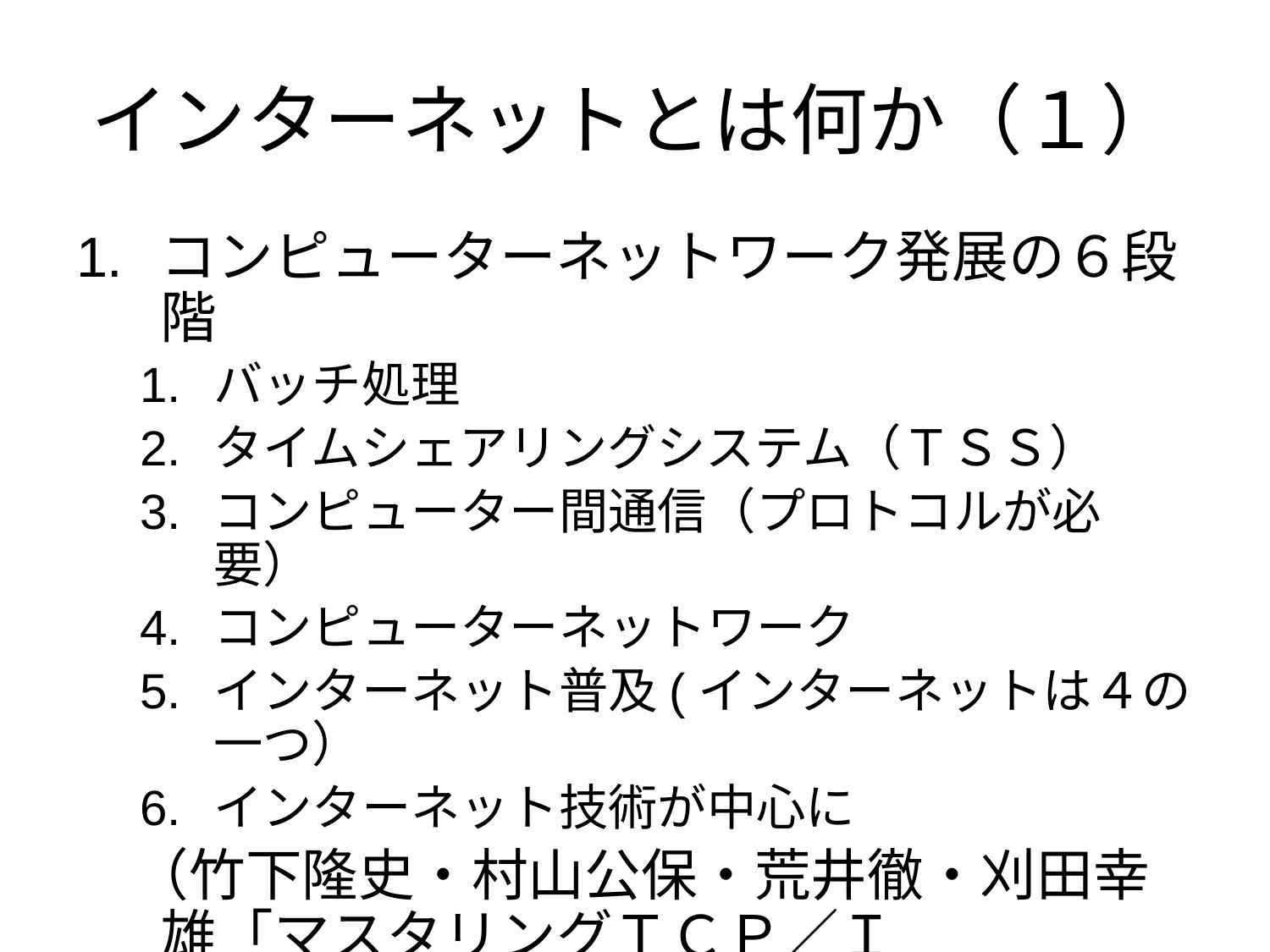

# インターネットとは何か（１）
コンピューターネットワーク発展の６段階
バッチ処理
タイムシェアリングシステム（ＴＳＳ）
コンピューター間通信（プロトコルが必要）
コンピューターネットワーク
インターネット普及(インターネットは４の一つ）
インターネット技術が中心に
　（竹下隆史・村山公保・荒井徹・刈田幸雄「マスタリングＴＣＰ／ＩＰ」Ohmsha)